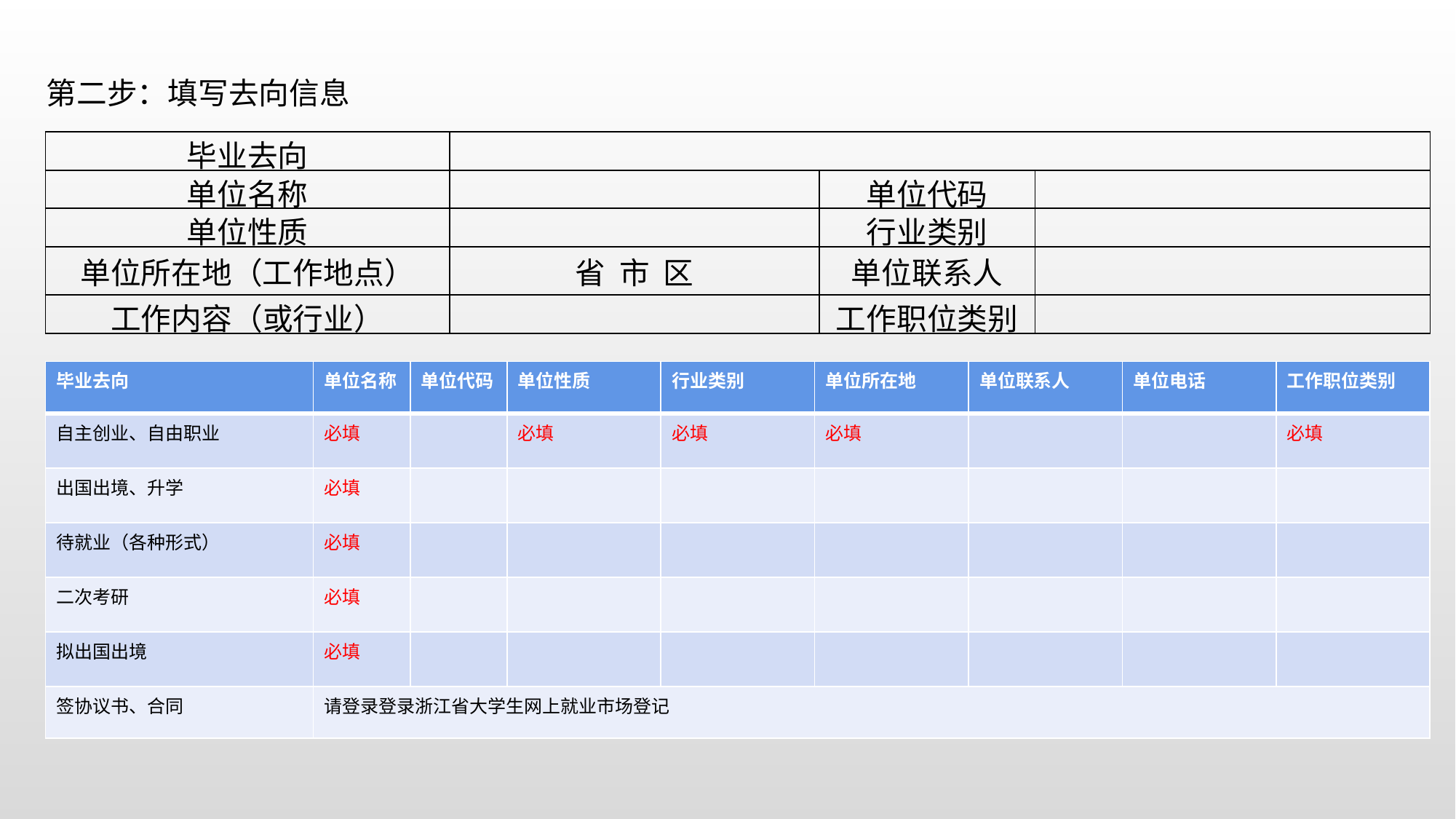

第二步：填写去向信息
| 毕业去向 |  |  |  |
| --- | --- | --- | --- |
| 单位名称 |  | 单位代码 |  |
| 单位性质 |  | 行业类别 |  |
| 单位所在地（工作地点） | 省 市 区 | 单位联系人 |  |
| 工作内容（或行业） |  | 工作职位类别 |  |
| 毕业去向 | 单位名称 | 单位代码 | 单位性质 | 行业类别 | 单位所在地 | 单位联系人 | 单位电话 | 工作职位类别 |
| --- | --- | --- | --- | --- | --- | --- | --- | --- |
| 自主创业、自由职业 | 必填 |  | 必填 | 必填 | 必填 |  |  | 必填 |
| 出国出境、升学 | 必填 |  |  |  |  |  |  |  |
| 待就业（各种形式） | 必填 |  |  |  |  |  |  |  |
| 二次考研 | 必填 |  |  |  |  |  |  |  |
| 拟出国出境 | 必填 |  |  |  |  |  |  |  |
| 签协议书、合同 | 请登录登录浙江省大学生网上就业市场登记 |  |  |  |  |  |  |  |